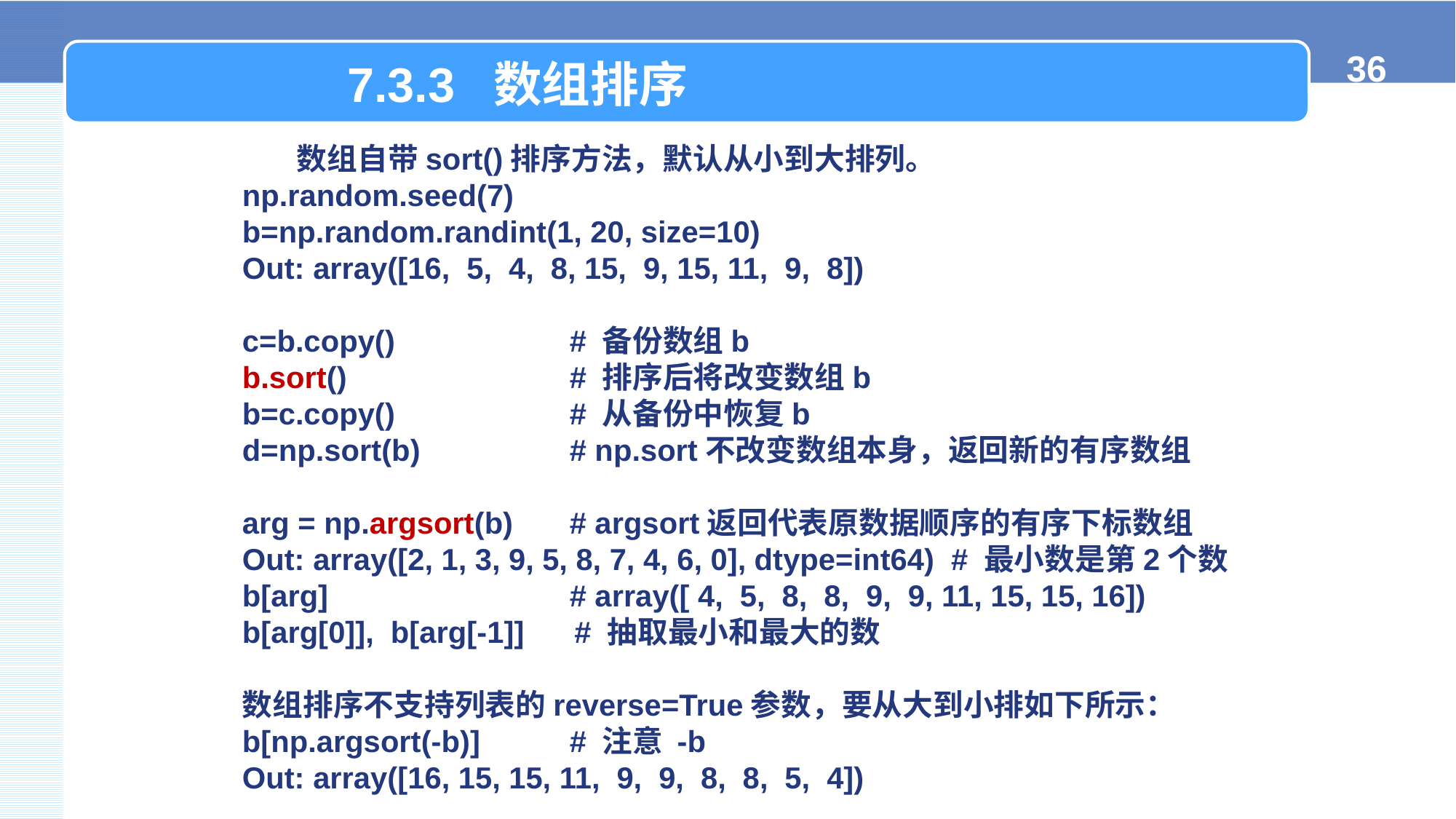

7.3.3  数组排序
数组自带sort()排序方法，默认从小到大排列。
np.random.seed(7)
b=np.random.randint(1, 20, size=10)
Out: array([16,  5,  4,  8, 15,  9, 15, 11,  9,  8])

c=b.copy()		# 备份数组b
b.sort()   		# 排序后将改变数组b
b=c.copy()		# 从备份中恢复b
d=np.sort(b)  		# np.sort不改变数组本身，返回新的有序数组

arg = np.argsort(b)  	# argsort返回代表原数据顺序的有序下标数组
Out: array([2, 1, 3, 9, 5, 8, 7, 4, 6, 0], dtype=int64)  # 最小数是第2个数
b[arg]  			# array([ 4,  5,  8,  8,  9,  9, 11, 15, 15, 16])
b[arg[0]],  b[arg[-1]]      # 抽取最小和最大的数

数组排序不支持列表的reverse=True参数，要从大到小排如下所示：
b[np.argsort(-b)]   	# 注意 -b
Out: array([16, 15, 15, 11,  9,  9,  8,  8,  5,  4])